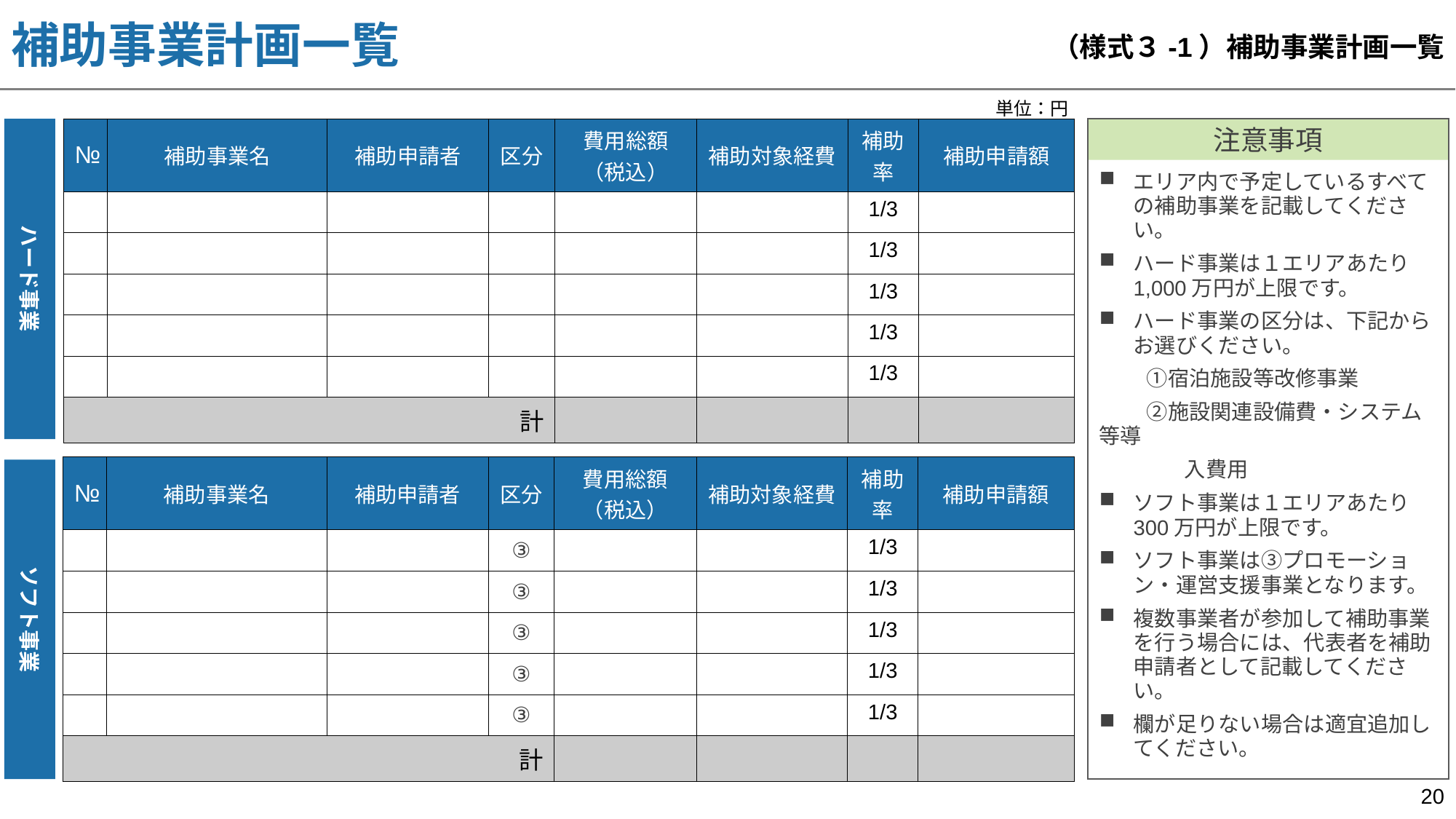

補助事業計画一覧
（様式３-1）補助事業計画一覧
単位：円
ハード事業
| № | 補助事業名 | 補助申請者 | 区分 | 費用総額 （税込） | 補助対象経費 | 補助率 | 補助申請額 |
| --- | --- | --- | --- | --- | --- | --- | --- |
|  |  |  |  |  |  | 1/3 |  |
|  |  |  |  |  |  | 1/3 |  |
|  |  |  |  |  |  | 1/3 |  |
|  |  |  |  |  |  | 1/3 |  |
|  |  |  |  |  |  | 1/3 |  |
| 計 |  |  |  |  |  |  |  |

注意事項
エリア内で予定しているすべての補助事業を記載してください。
ハード事業は１エリアあたり1,000万円が上限です。
ハード事業の区分は、下記からお選びください。
　 　①宿泊施設等改修事業
　　 ②施設関連設備費・システム等導
　　　　入費用
ソフト事業は１エリアあたり300万円が上限です。
ソフト事業は③プロモーション・運営支援事業となります。
複数事業者が参加して補助事業を行う場合には、代表者を補助申請者として記載してください。
欄が足りない場合は適宜追加してください。
| № | 補助事業名 | 補助申請者 | 区分 | 費用総額 （税込） | 補助対象経費 | 補助率 | 補助申請額 |
| --- | --- | --- | --- | --- | --- | --- | --- |
|  |  |  | ③ |  |  | 1/3 |  |
|  |  |  | ③ |  |  | 1/3 |  |
|  |  |  | ③ |  |  | 1/3 |  |
|  |  |  | ③ |  |  | 1/3 |  |
|  |  |  | ③ |  |  | 1/3 |  |
| 計 |  |  |  |  |  |  |  |
ソフト事業
20